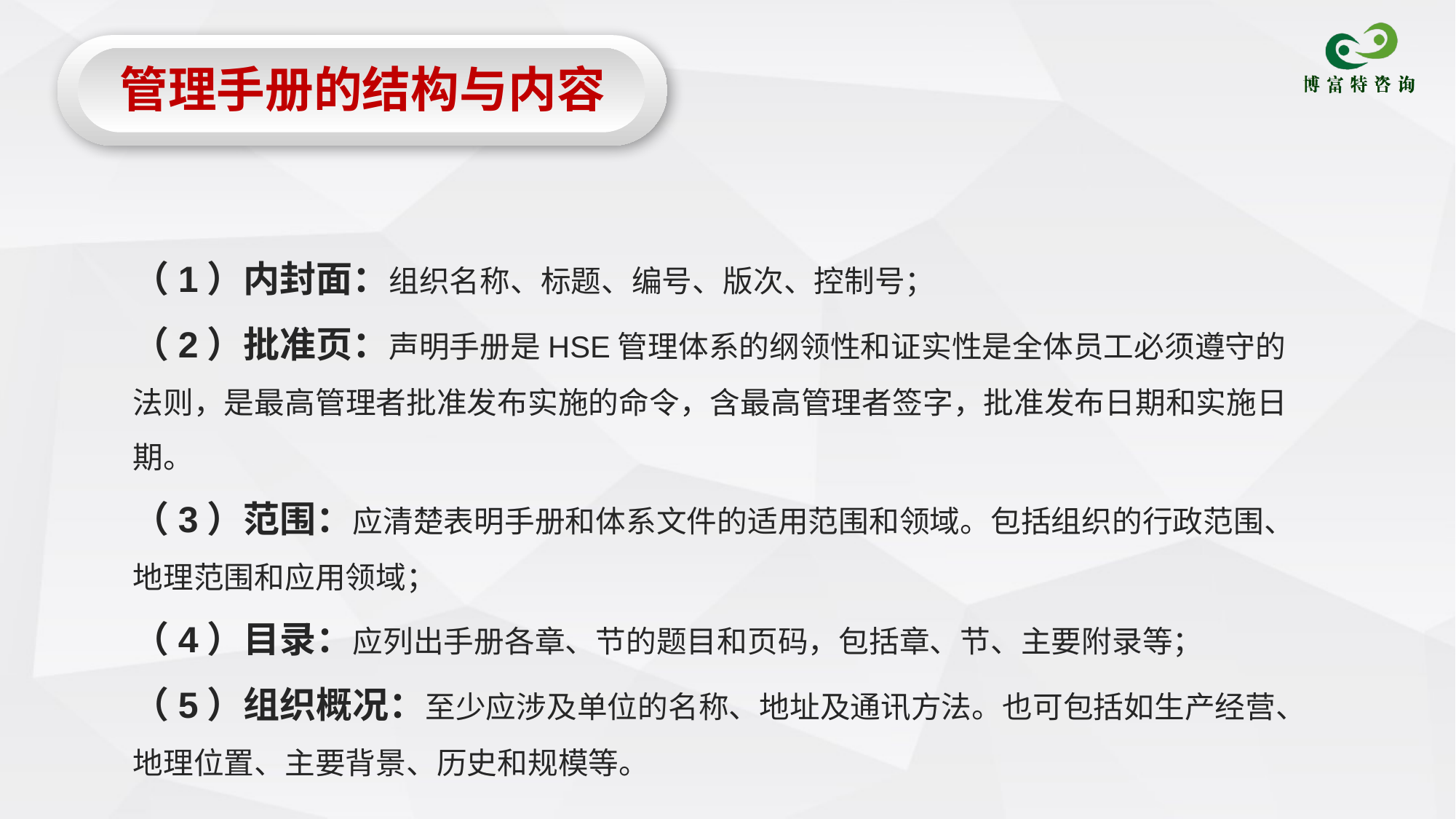

管理手册的结构与内容
（1）内封面：组织名称、标题、编号、版次、控制号；
（2）批准页：声明手册是HSE管理体系的纲领性和证实性是全体员工必须遵守的法则，是最高管理者批准发布实施的命令，含最高管理者签字，批准发布日期和实施日期。
（3）范围：应清楚表明手册和体系文件的适用范围和领域。包括组织的行政范围、地理范围和应用领域；
（4）目录：应列出手册各章、节的题目和页码，包括章、节、主要附录等；
（5）组织概况：至少应涉及单位的名称、地址及通讯方法。也可包括如生产经营、地理位置、主要背景、历史和规模等。